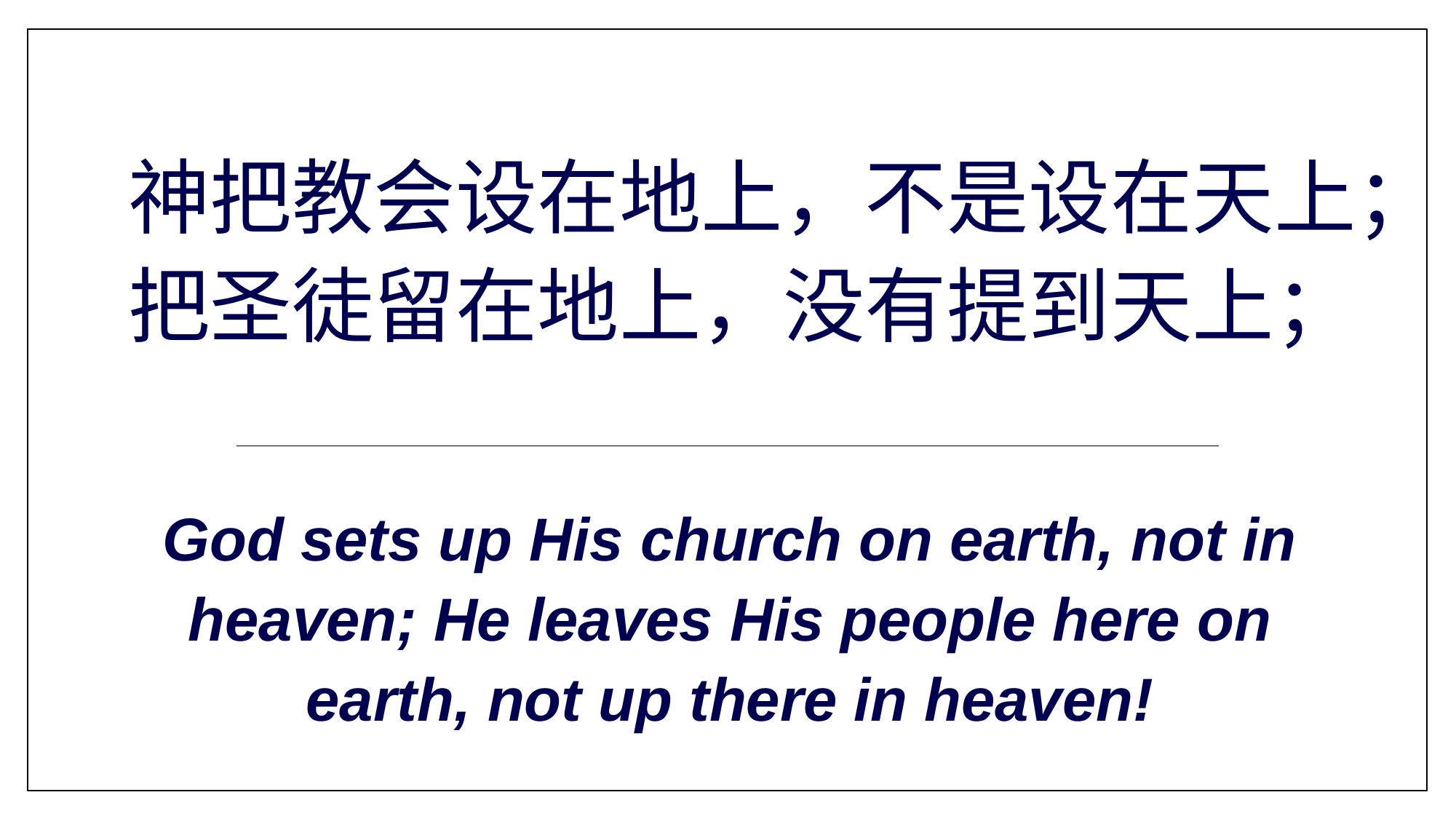

# 神把教会设在地上，不是设在天上；把圣徒留在地上，没有提到天上；
God sets up His church on earth, not in heaven; He leaves His people here on earth, not up there in heaven!